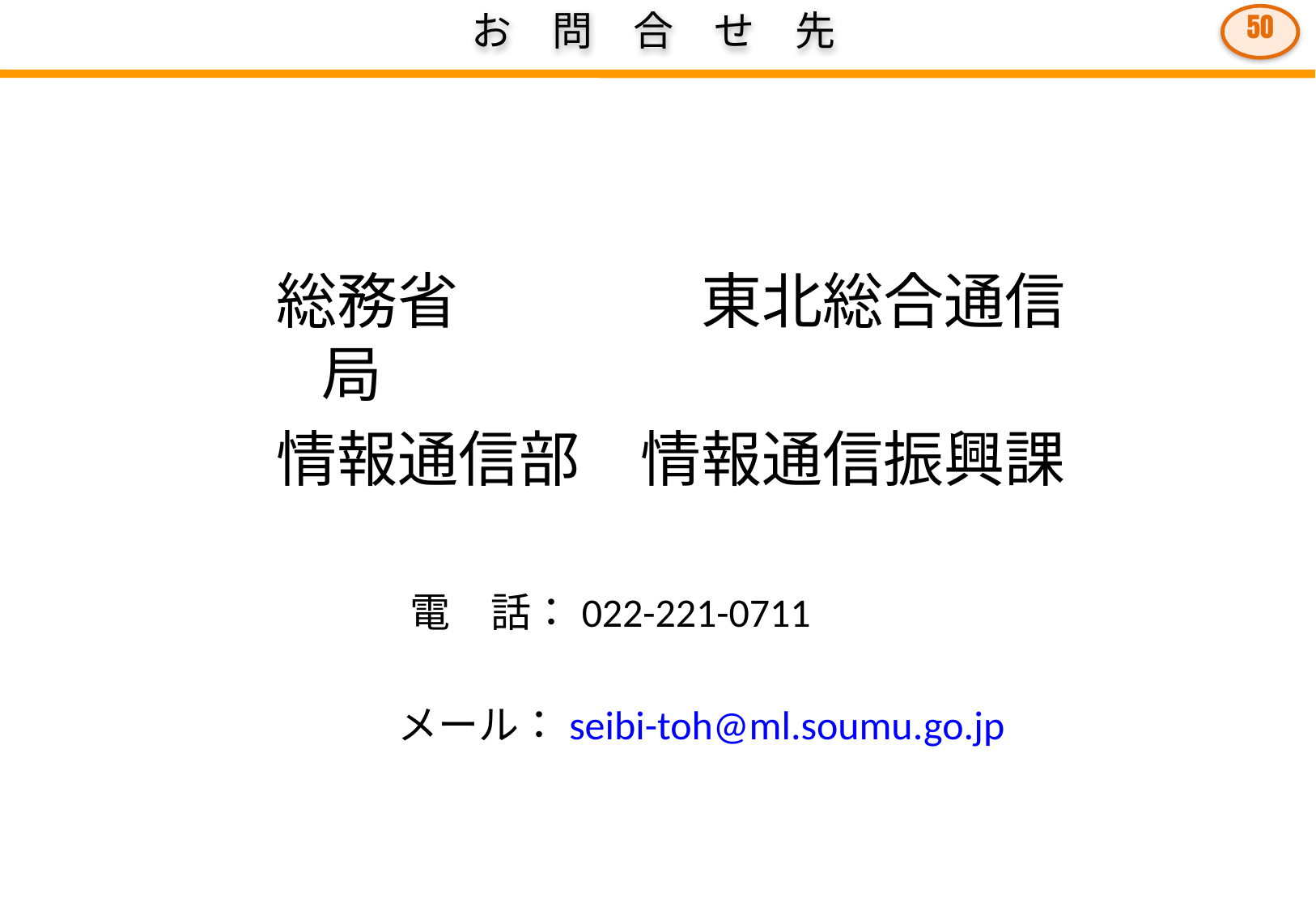

お　問　合　せ　先
50

総務省　　　　東北総合通信局
情報通信部　情報通信振興課

 電　話：022-221-0711

メール：seibi-toh@ml.soumu.go.jp